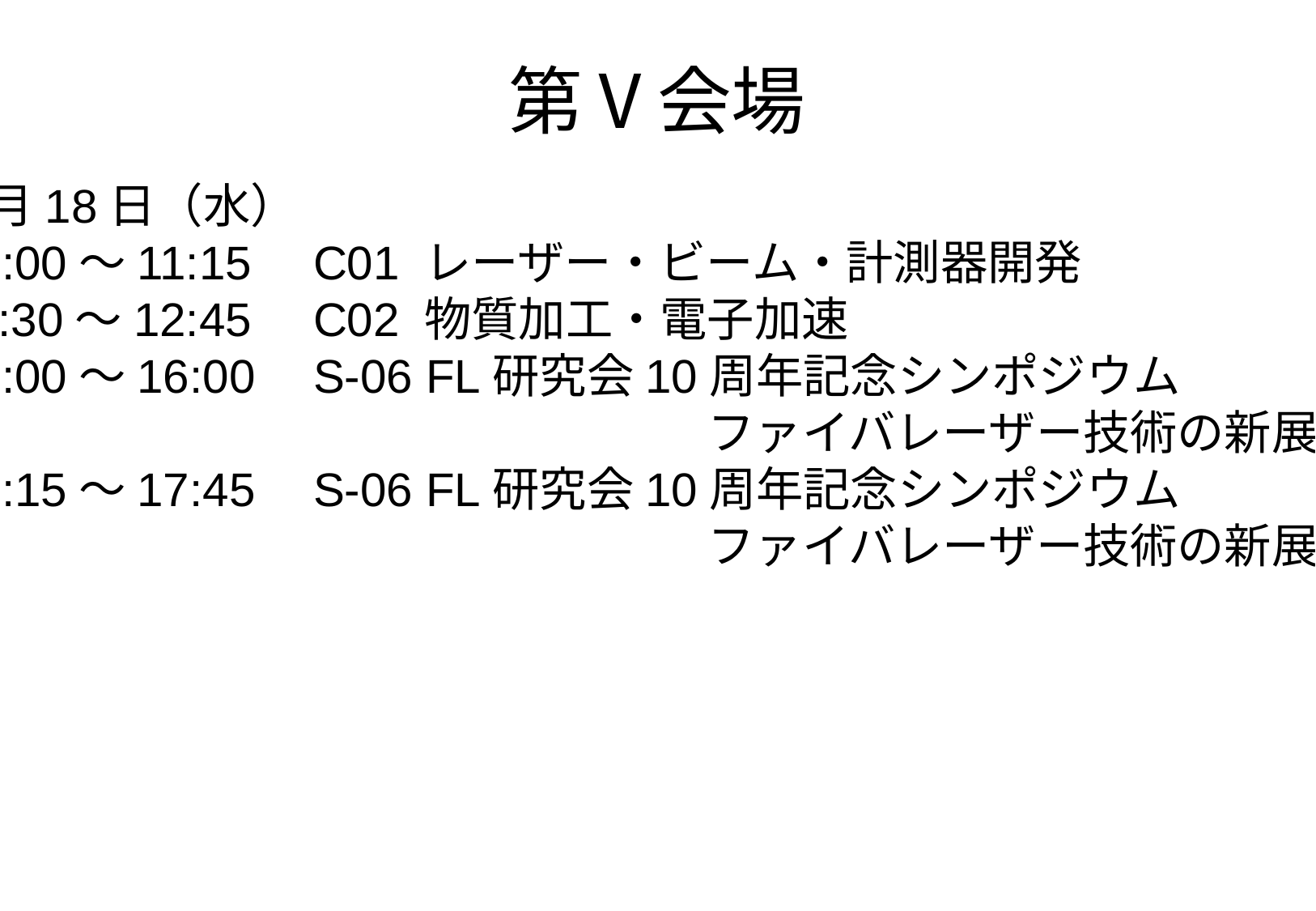

# 第Ⅴ会場
1月18日（水）
10:00～11:15	C01 レーザー・ビーム・計測器開発
11:30～12:45	C02 物質加工・電子加速
14:00～16:00	S-06 FL研究会10周年記念シンポジウム
					　　　 ファイバレーザー技術の新展開
16:15～17:45	S-06 FL研究会10周年記念シンポジウム
					　　　 ファイバレーザー技術の新展開